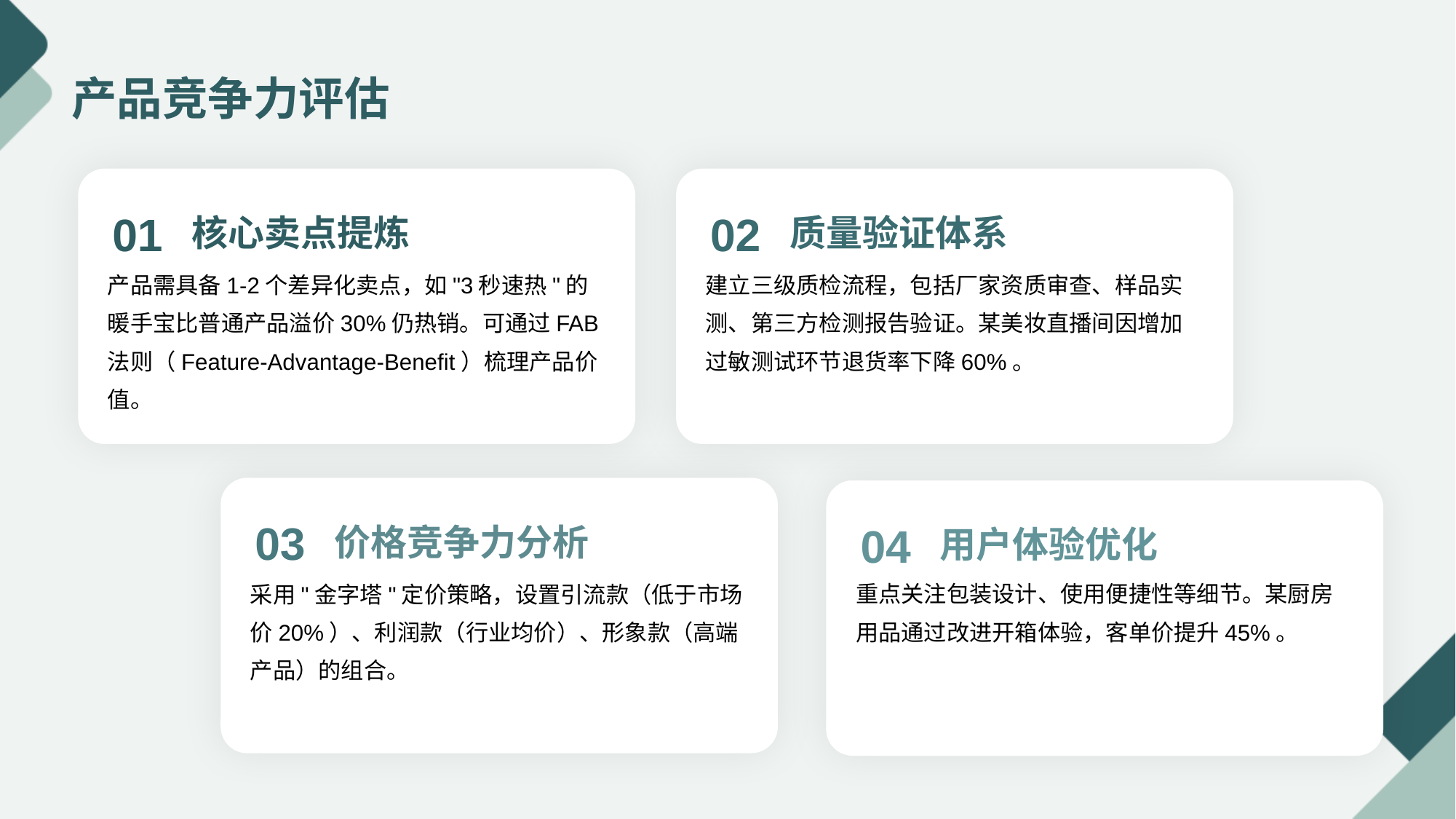

产品竞争力评估

01
02
核心卖点提炼
质量验证体系
产品需具备1-2个差异化卖点，如"3秒速热"的暖手宝比普通产品溢价30%仍热销。可通过FAB法则（Feature-Advantage-Benefit）梳理产品价值。
建立三级质检流程，包括厂家资质审查、样品实测、第三方检测报告验证。某美妆直播间因增加过敏测试环节退货率下降60%。

03
04
价格竞争力分析
用户体验优化
采用"金字塔"定价策略，设置引流款（低于市场价20%）、利润款（行业均价）、形象款（高端产品）的组合。
重点关注包装设计、使用便捷性等细节。某厨房用品通过改进开箱体验，客单价提升45%。